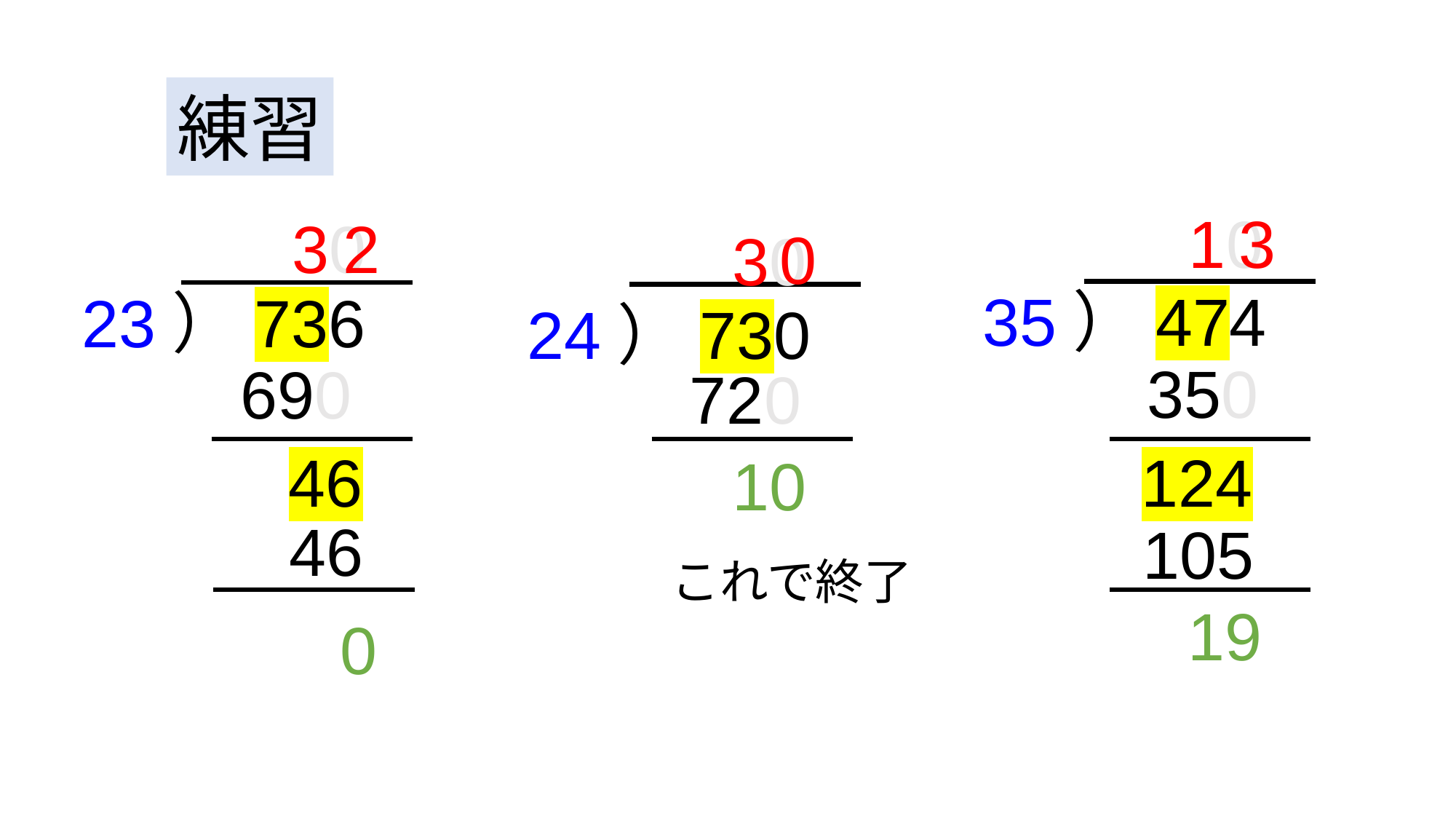

練習
0
30
10
3
30
2
24）730
35）474
23）736
350
690
720
124
46
10
46
105
これで終了
0
19